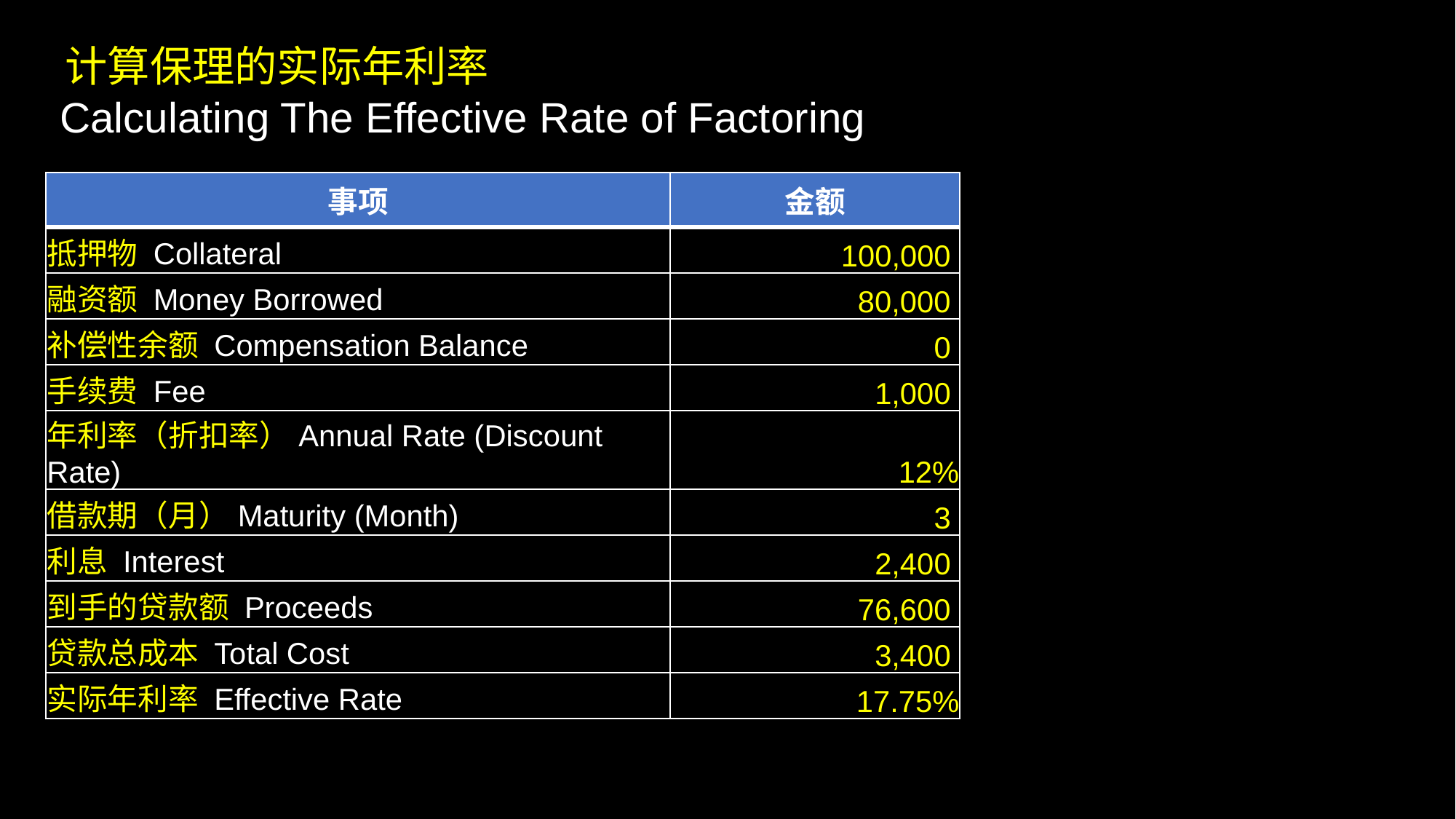

计算保理的实际年利率
  Calculating The Effective Rate of Factoring
| 事项 | 金额 |
| --- | --- |
| 抵押物 Collateral | 100,000 |
| 融资额 Money Borrowed | 80,000 |
| 补偿性余额 Compensation Balance | 0 |
| 手续费 Fee | 1,000 |
| 年利率（折扣率）Annual Rate (Discount Rate) | 12% |
| 借款期（月）Maturity (Month) | 3 |
| 利息 Interest | 2,400 |
| 到手的贷款额 Proceeds | 76,600 |
| 贷款总成本 Total Cost | 3,400 |
| 实际年利率 Effective Rate | 17.75% |